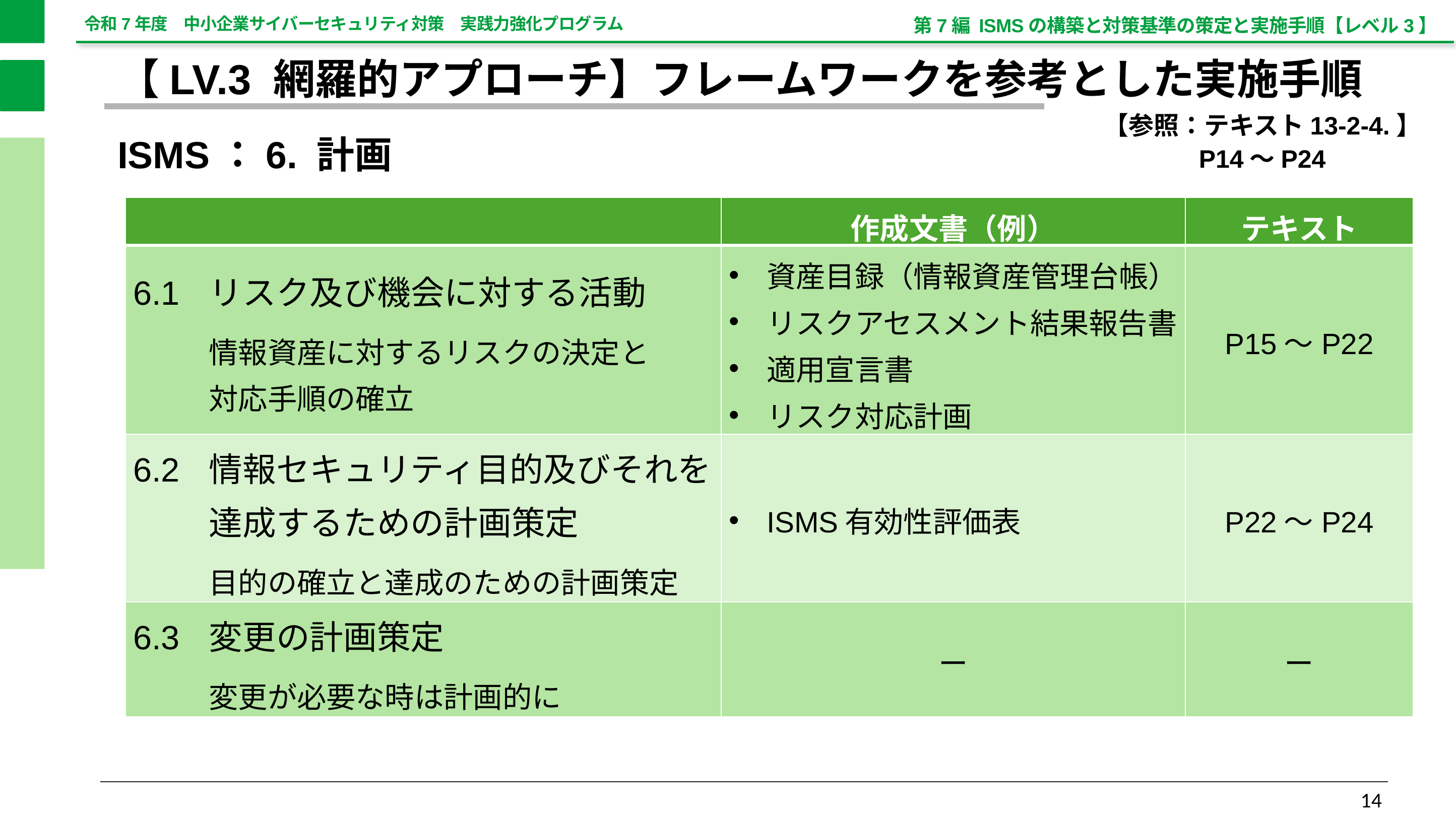

第7編 ISMSの構築と対策基準の策定と実施手順【レベル3】
【LV.3 網羅的アプローチ】フレームワークを参考とした実施手順
【参照：テキスト13-2-4.】
P14～P24
ISMS：6. 計画
|  | 作成文書（例） | テキスト |
| --- | --- | --- |
| 6.1 リスク及び機会に対する活動 情報資産に対するリスクの決定と 対応手順の確立 | 資産目録（情報資産管理台帳） リスクアセスメント結果報告書 適用宣言書 リスク対応計画 | P15～P22 |
| 6.2 情報セキュリティ目的及びそれを 達成するための計画策定 目的の確立と達成のための計画策定 | ISMS有効性評価表 | P22～P24 |
| 6.3 変更の計画策定 変更が必要な時は計画的に | ー | ー |